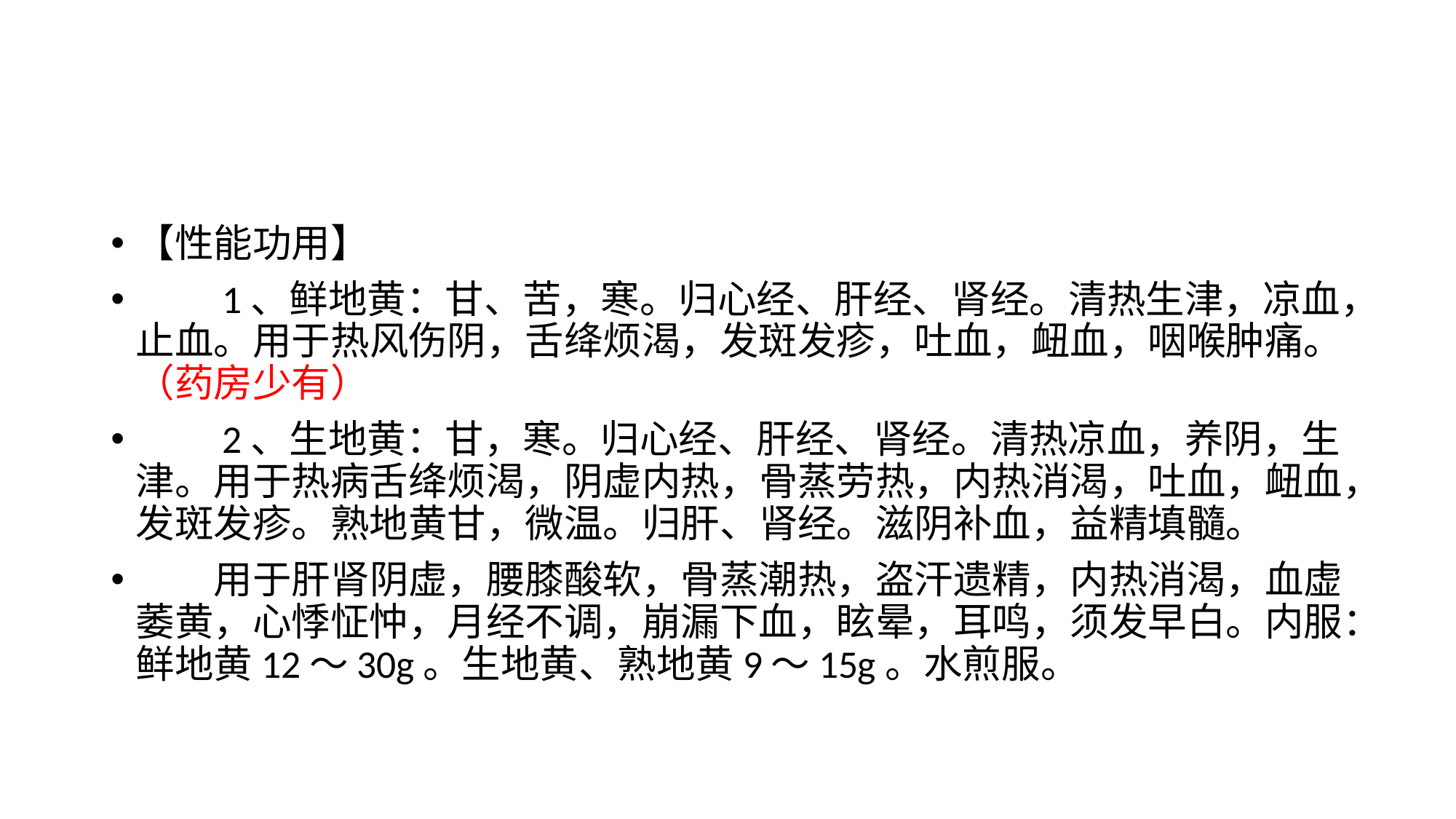

#
【性能功用】
　　1、鲜地黄：甘、苦，寒。归心经、肝经、肾经。清热生津，凉血，止血。用于热风伤阴，舌绛烦渴，发斑发疹，吐血，衄血，咽喉肿痛。（药房少有）
　　2、生地黄：甘，寒。归心经、肝经、肾经。清热凉血，养阴，生津。用于热病舌绛烦渴，阴虚内热，骨蒸劳热，内热消渴，吐血，衄血，发斑发疹。熟地黄甘，微温。归肝、肾经。滋阴补血，益精填髓。
　　用于肝肾阴虚，腰膝酸软，骨蒸潮热，盗汗遗精，内热消渴，血虚萎黄，心悸怔忡，月经不调，崩漏下血，眩晕，耳鸣，须发早白。内服：鲜地黄12～30g。生地黄、熟地黄9～15g。水煎服。